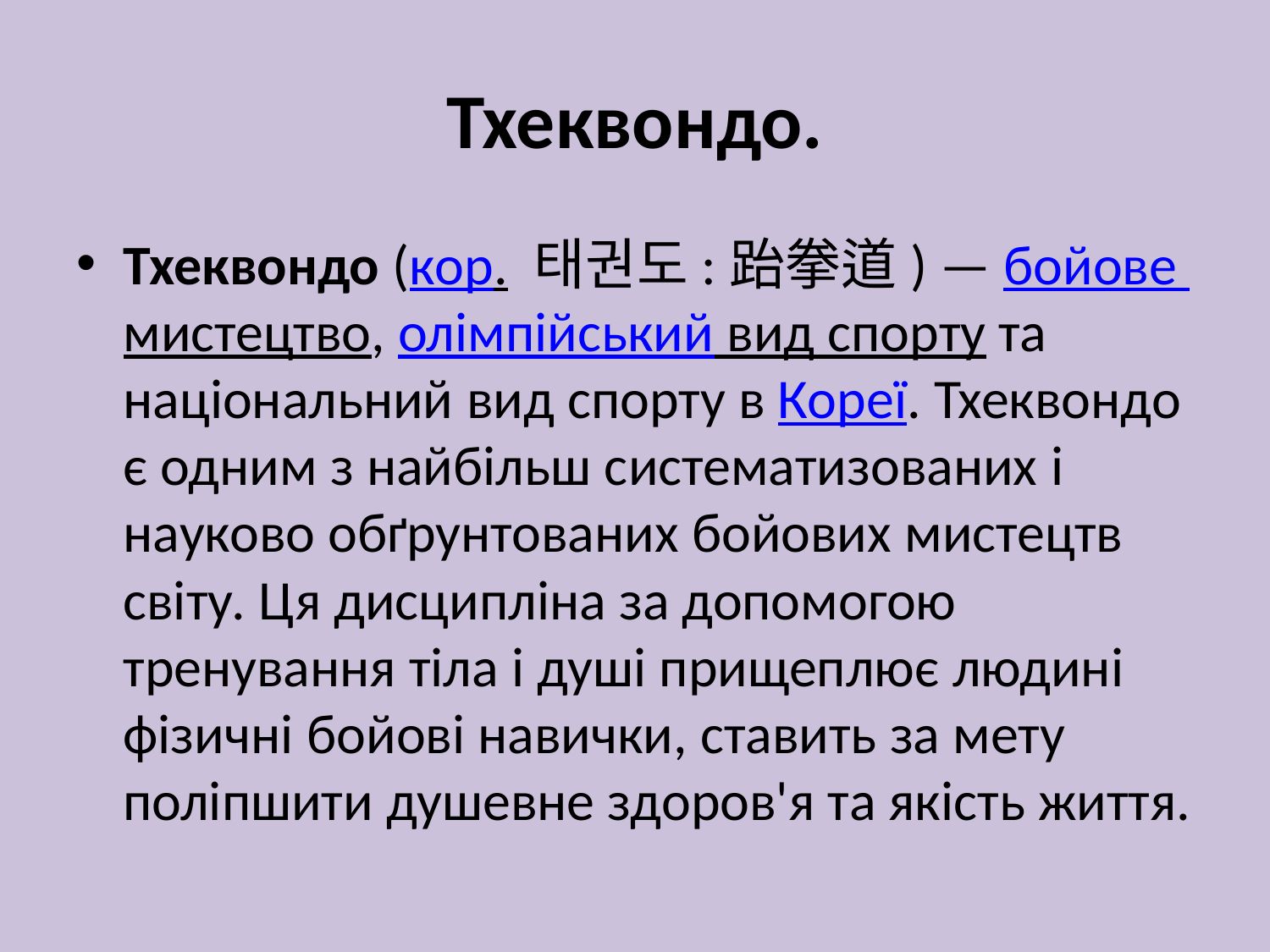

# Тхеквондо.
Тхеквондо (кор. 태권도:跆拳道) — бойове мистецтво, олімпійський вид спорту та національний вид спорту в Кореї. Тхеквондо є одним з найбільш систематизованих і науково обґрунтованих бойових мистецтв світу. Ця дисципліна за допомогою тренування тіла і душі прищеплює людині фізичні бойові навички, ставить за мету поліпшити душевне здоров'я та якість життя.